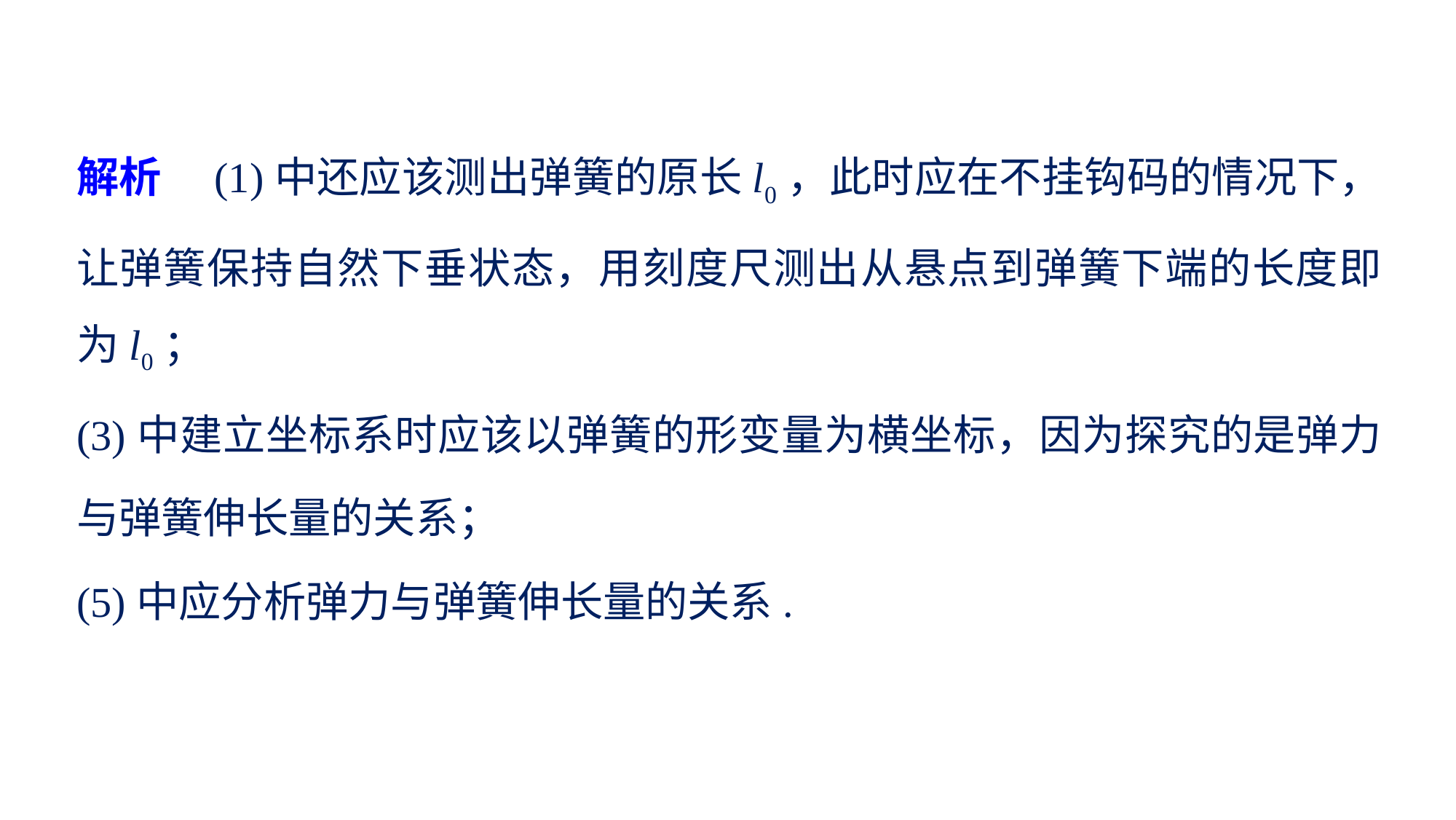

解析　(1)中还应该测出弹簧的原长l0，此时应在不挂钩码的情况下，让弹簧保持自然下垂状态，用刻度尺测出从悬点到弹簧下端的长度即为l0；
(3)中建立坐标系时应该以弹簧的形变量为横坐标，因为探究的是弹力与弹簧伸长量的关系；
(5)中应分析弹力与弹簧伸长量的关系.